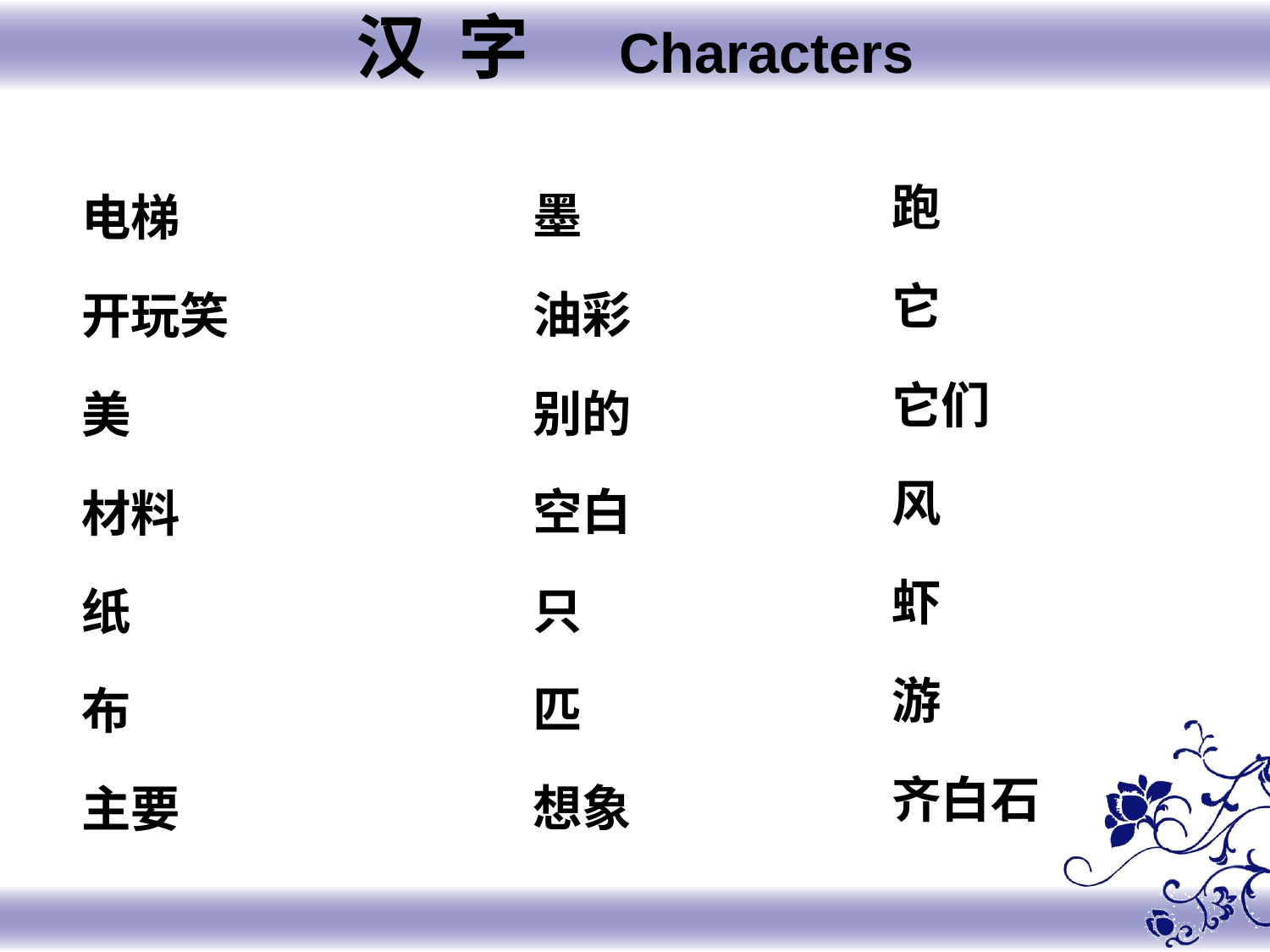

汉  字     Characters
跑
它
它们
风
虾
游
齐白石
墨
油彩
别的
空白
只
匹
想象
电梯
开玩笑
美
材料
纸
布
主要